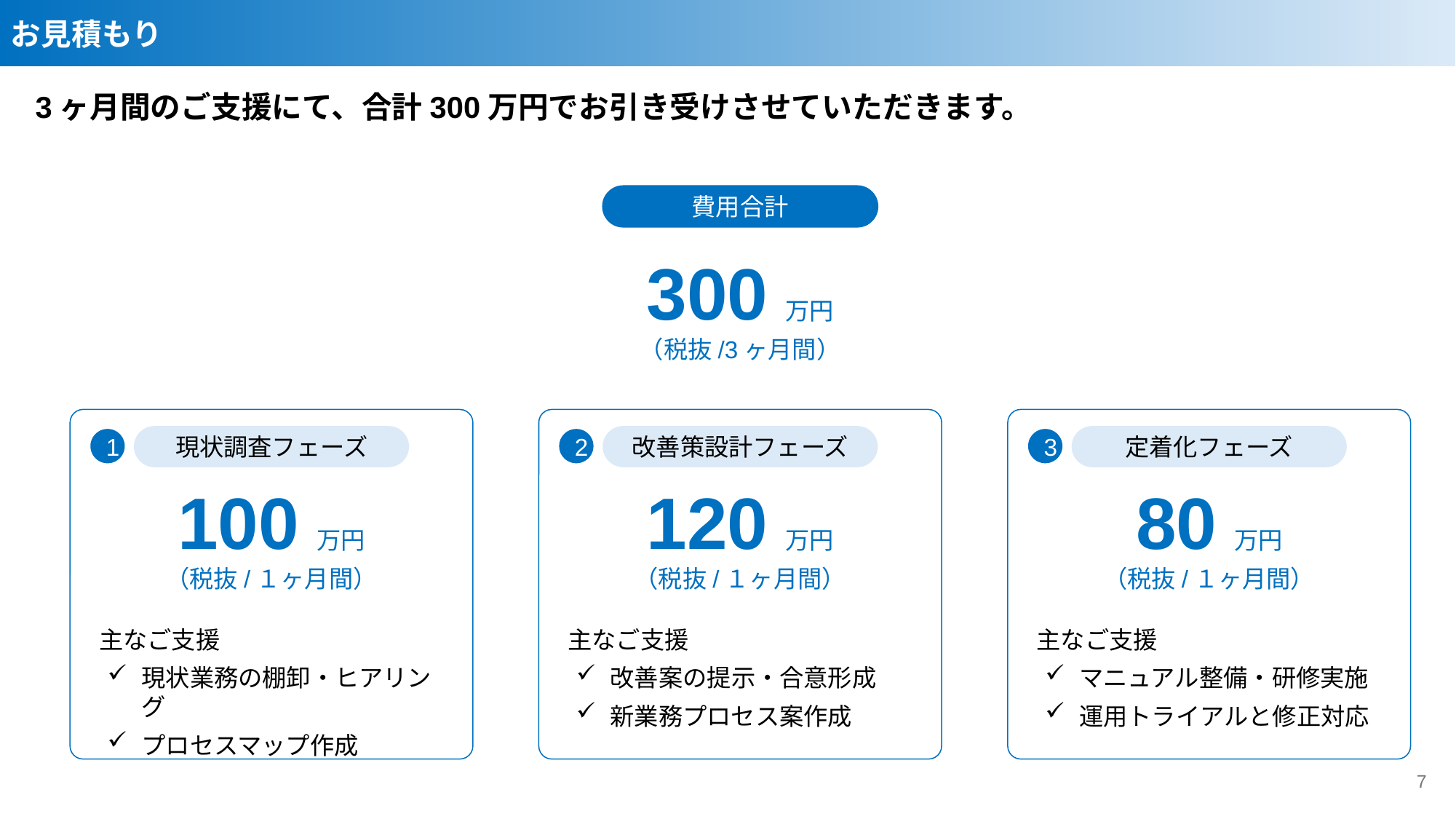

お見積もり
3ヶ月間のご支援にて、合計300万円でお引き受けさせていただきます。
費用合計
300万円
（税抜/3ヶ月間）

現状調査フェーズ
改善策設計フェーズ
定着化フェーズ
1
2
3
100万円
（税抜/１ヶ月間）
120万円
（税抜/１ヶ月間）
80万円
（税抜/１ヶ月間）
主なご支援
現状業務の棚卸・ヒアリング
プロセスマップ作成
主なご支援
改善案の提示・合意形成
新業務プロセス案作成
主なご支援
マニュアル整備・研修実施
運用トライアルと修正対応
7